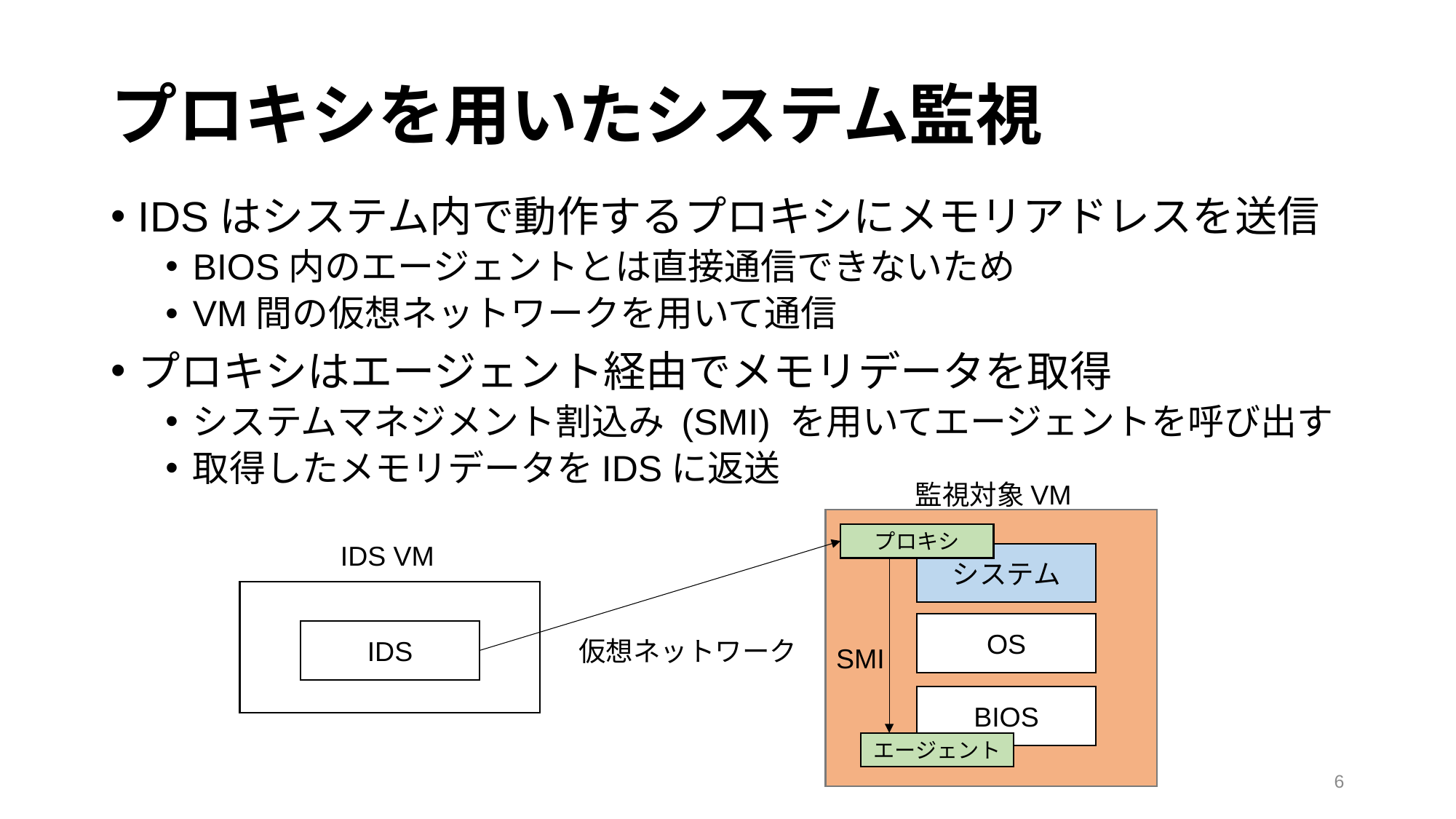

# プロキシを用いたシステム監視
IDSはシステム内で動作するプロキシにメモリアドレスを送信
BIOS内のエージェントとは直接通信できないため
VM間の仮想ネットワークを用いて通信
プロキシはエージェント経由でメモリデータを取得
システムマネジメント割込み (SMI) を用いてエージェントを呼び出す
取得したメモリデータをIDSに返送
監視対象VM

システム

OS
BIOS
エージェント
IDS
IDS VM
プロキシ
仮想ネットワーク
SMI
6